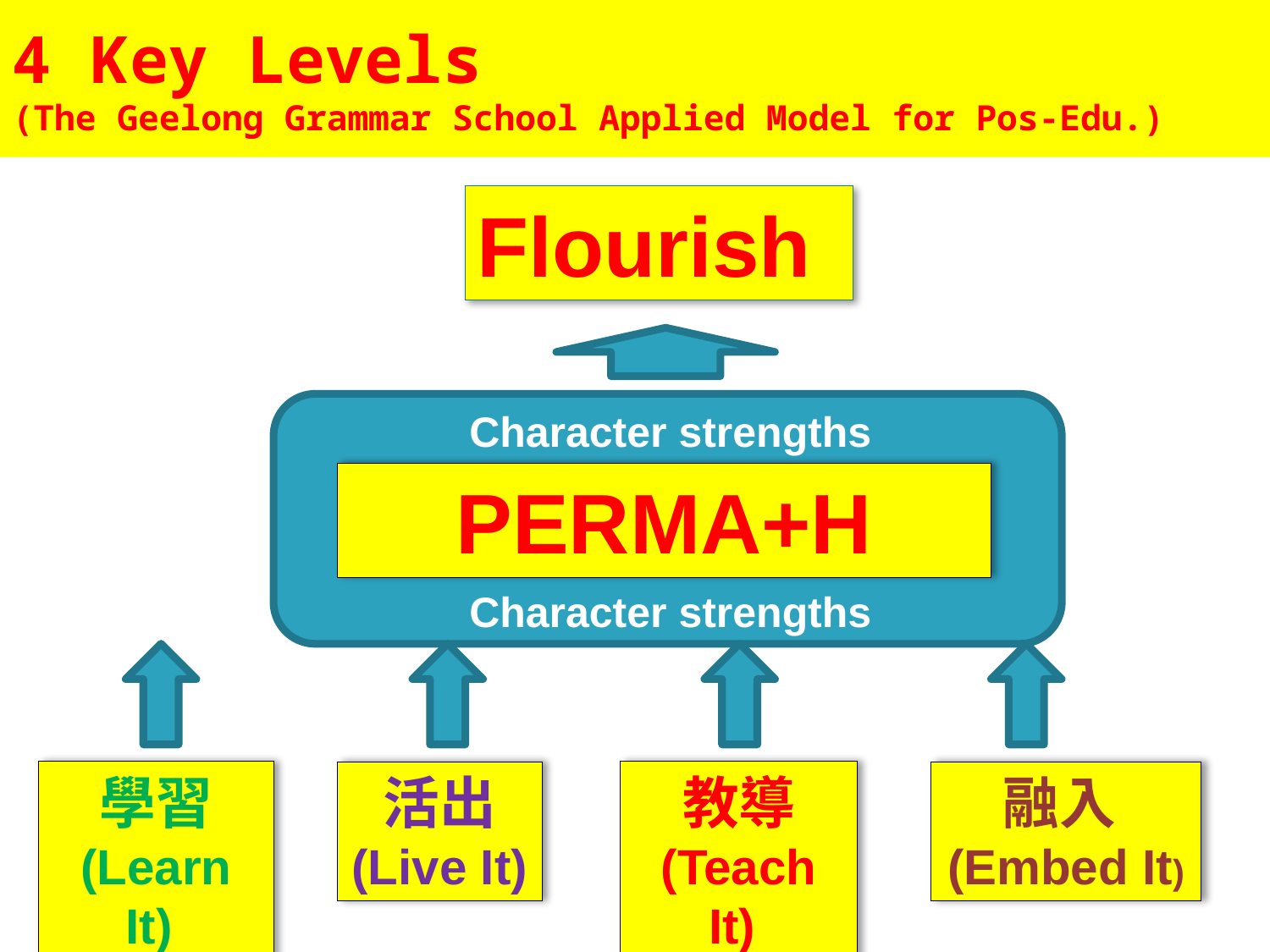

# 4 Key Levels (The Geelong Grammar School Applied Model for Pos-Edu.)
Flourish

Character strengths
PERMA+H
Character strengths

學習
(Learn It)
活出
(Live It)
教導
(Teach It)
融入(Embed It)